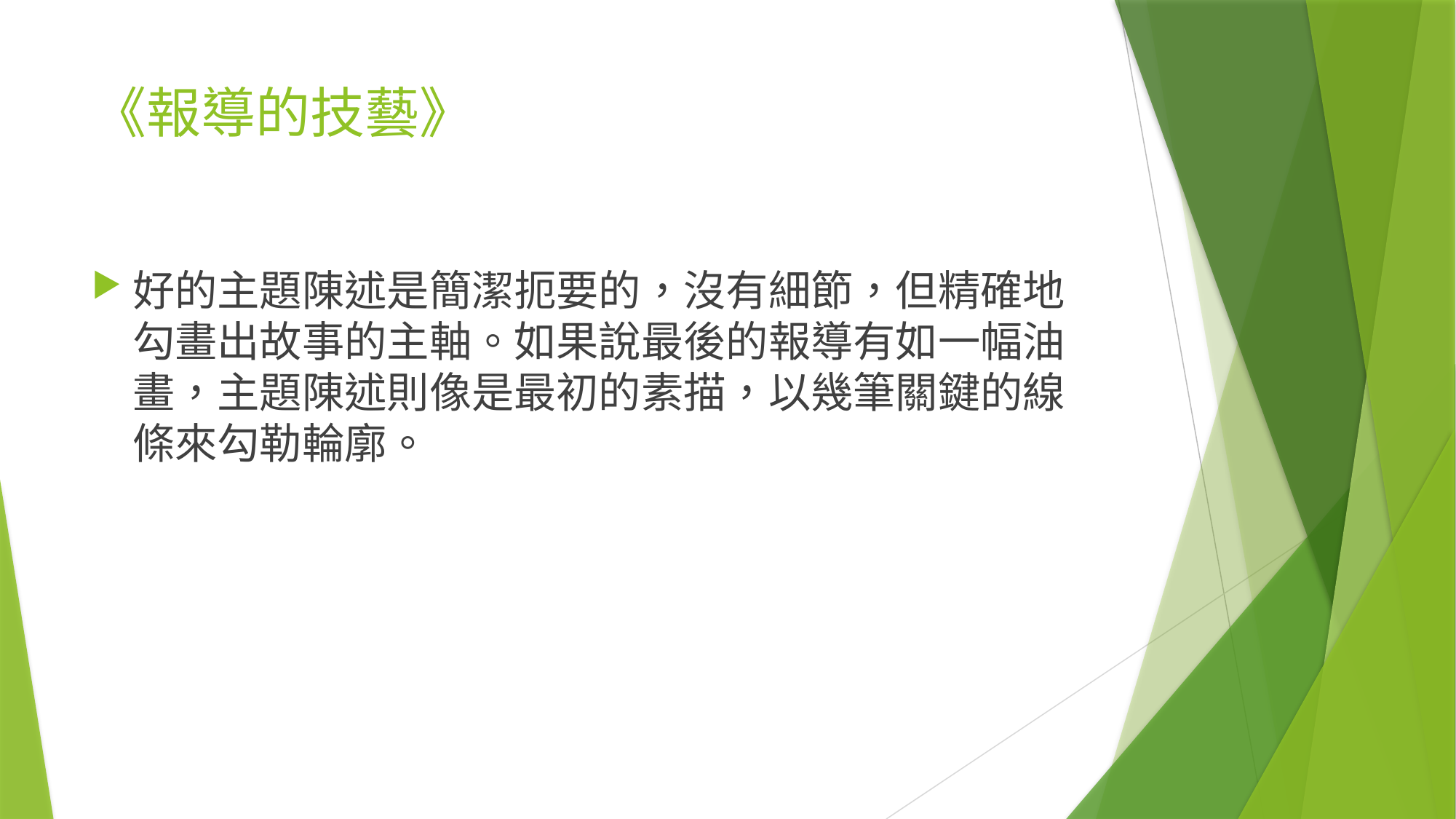

# 《報導的技藝》
好的主題陳述是簡潔扼要的，沒有細節，但精確地勾畫出故事的主軸。如果說最後的報導有如一幅油畫，主題陳述則像是最初的素描，以幾筆關鍵的線條來勾勒輪廓。